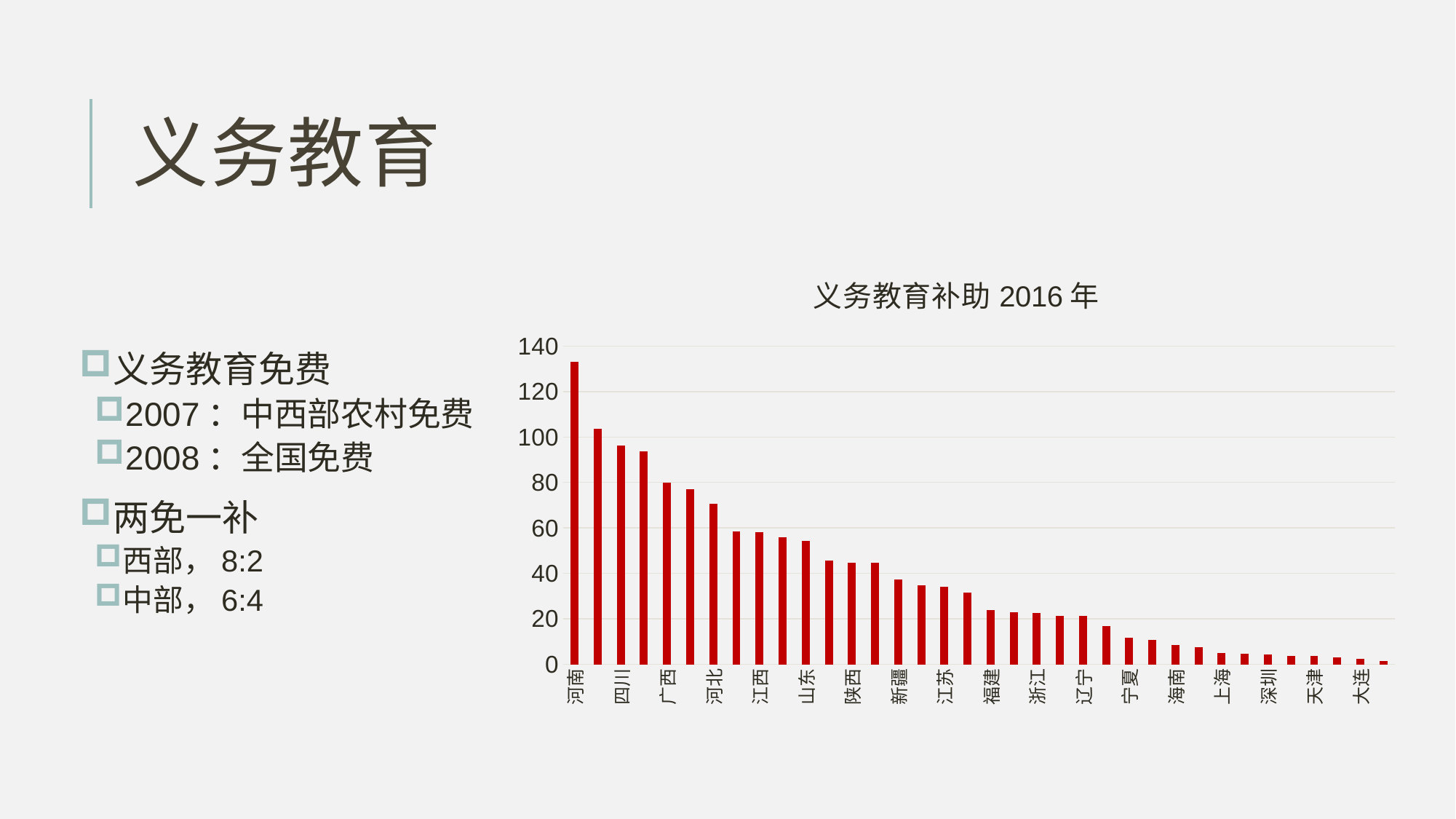

# 义务教育

### Chart: 义务教育补助2016年

| Category |  |
|---|---|
| 河南 | 132.8011 |
| 云南 | 103.5121 |
| 四川 | 96.2104 |
| 贵州 | 93.4472 |
| 广西 | 79.82639999999998 |
| 湖南 | 76.9906 |
| 河北 | 70.38529999999999 |
| 安徽 | 58.1679 |
| 江西 | 58.0208 |
| 广东 | 55.59560000000001 |
| 山东 | 54.06 |
| 湖北 | 45.5573 |
| 陕西 | 44.6273 |
| 甘肃 | 44.5561 |
| 新疆 | 37.0439 |
| 重庆 | 34.6374 |
| 江苏 | 34.0349 |
| 山西 | 31.5744 |
| 福建 | 23.67610000000001 |
| 黑龙江 | 22.8083 |
| 浙江 | 22.51439999999999 |
| 内蒙古 | 21.2042 |
| 辽宁 | 21.0244 |
| 吉林 | 16.6355 |
| 宁夏 | 11.439 |
| 青海 | 10.7053 |
| 海南 | 8.4745 |
| 西藏 | 7.4657 |
| 上海 | 4.9329 |
| 北京 | 4.5195 |
| 深圳 | 4.2537 |
| 青岛 | 3.6025 |
| 天津 | 3.571699999999999 |
| 宁波 | 2.915999999999999 |
| 大连 | 2.3844 |
| 厦门 | 1.444 |
义务教育免费
2007：中西部农村免费
2008：全国免费
两免一补
西部，8:2
中部，6:4